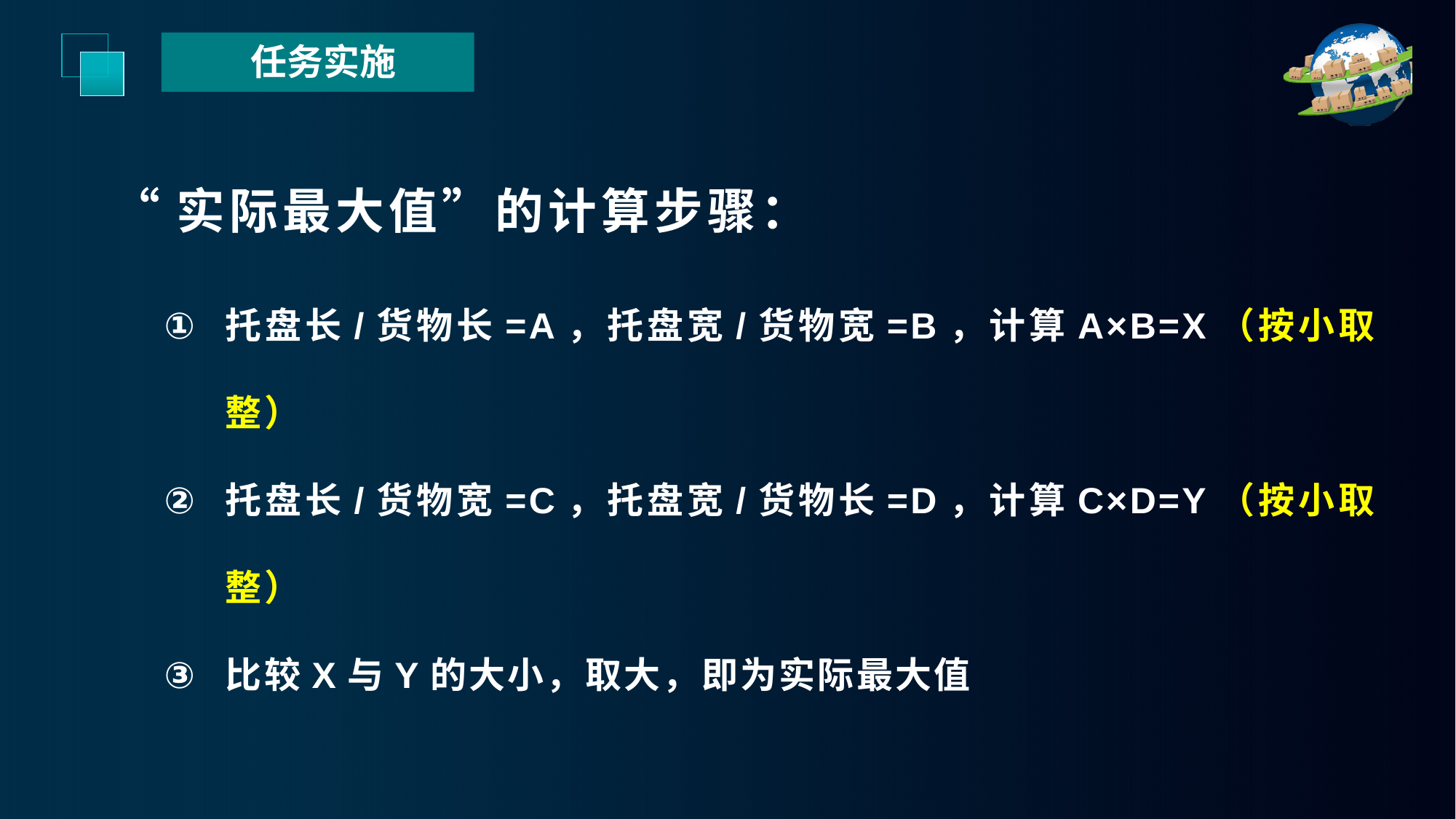

任务实施
“实际最大值”的计算步骤：
托盘长/货物长=A，托盘宽/货物宽=B，计算A×B=X（按小取整）
托盘长/货物宽=C，托盘宽/货物长=D，计算C×D=Y（按小取整）
比较X与Y的大小，取大，即为实际最大值
延时符